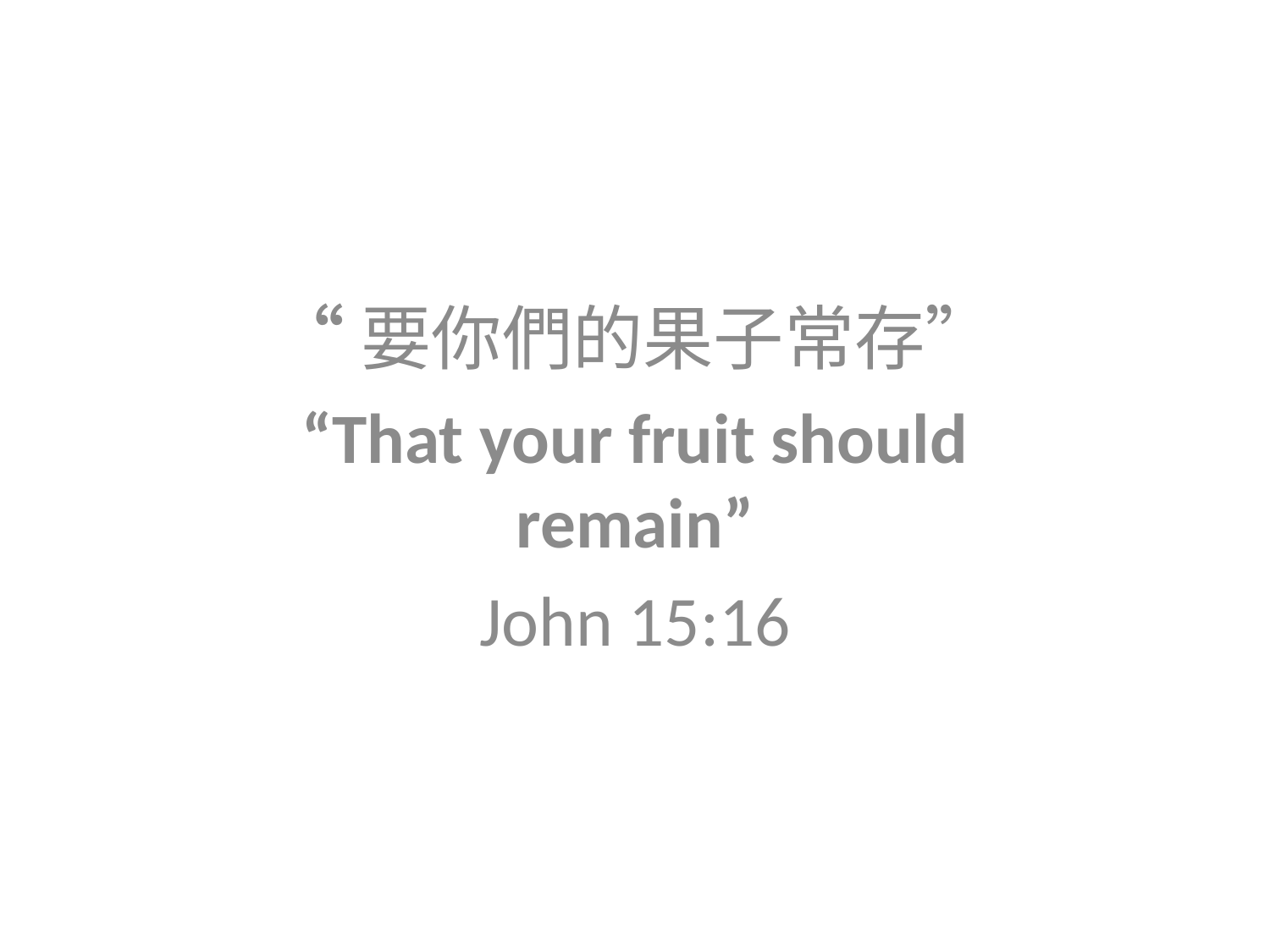

“要你們的果子常存”
“That your fruit should remain”
John 15:16
#